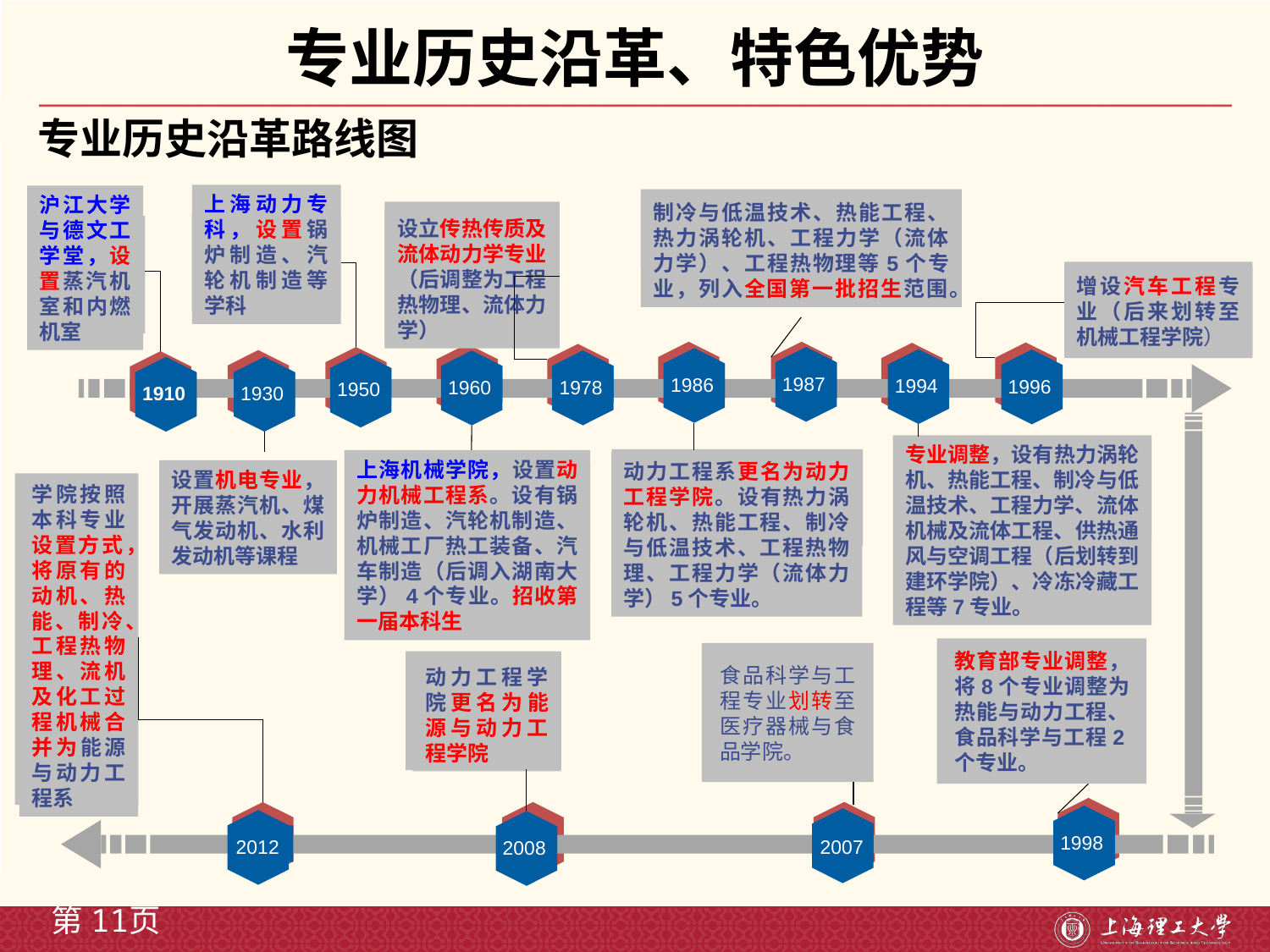

# 专业历史沿革、特色优势
专业历史沿革路线图
上海动力专科，设置锅炉制造、汽轮机制造等学科

沪江大学与德文工学堂，设置蒸汽机室和内燃机室

制冷与低温技术、热能工程、热力涡轮机、工程力学（流体力学）、工程热物理等5个专业，列入全国第一批招生范围。

设立传热传质及流体动力学专业（后调整为工程热物理、流体力学）

增设汽车工程专业（后来划转至机械工程学院）

专业调整，设有热力涡轮机、热能工程、制冷与低温技术、工程力学、流体机械及流体工程、供热通风与空调工程（后划转到建环学院）、冷冻冷藏工程等7专业。

动力工程系更名为动力工程学院。设有热力涡轮机、热能工程、制冷与低温技术、工程热物理、工程力学（流体力学）5个专业。
上海机械学院，设置动力机械工程系。设有锅炉制造、汽轮机制造、机械工厂热工装备、汽车制造（后调入湖南大学）4个专业。招收第一届本科生

设置机电专业，开展蒸汽机、煤气发动机、水利发动机等课程

学院按照本科专业设置方式，将原有的动机、热能、制冷、工程热物理、流机及化工过程机械合并为能源与动力工程系

教育部专业调整，将8个专业调整为热能与动力工程、食品科学与工程2个专业。

食品科学与工程专业划转至医疗器械与食品学院。

动力工程学院更名为能源与动力工程学院

1987

1986

1994

1996

1978

1960

1950

1930

1910

1998

2007

2012

2008
第11页